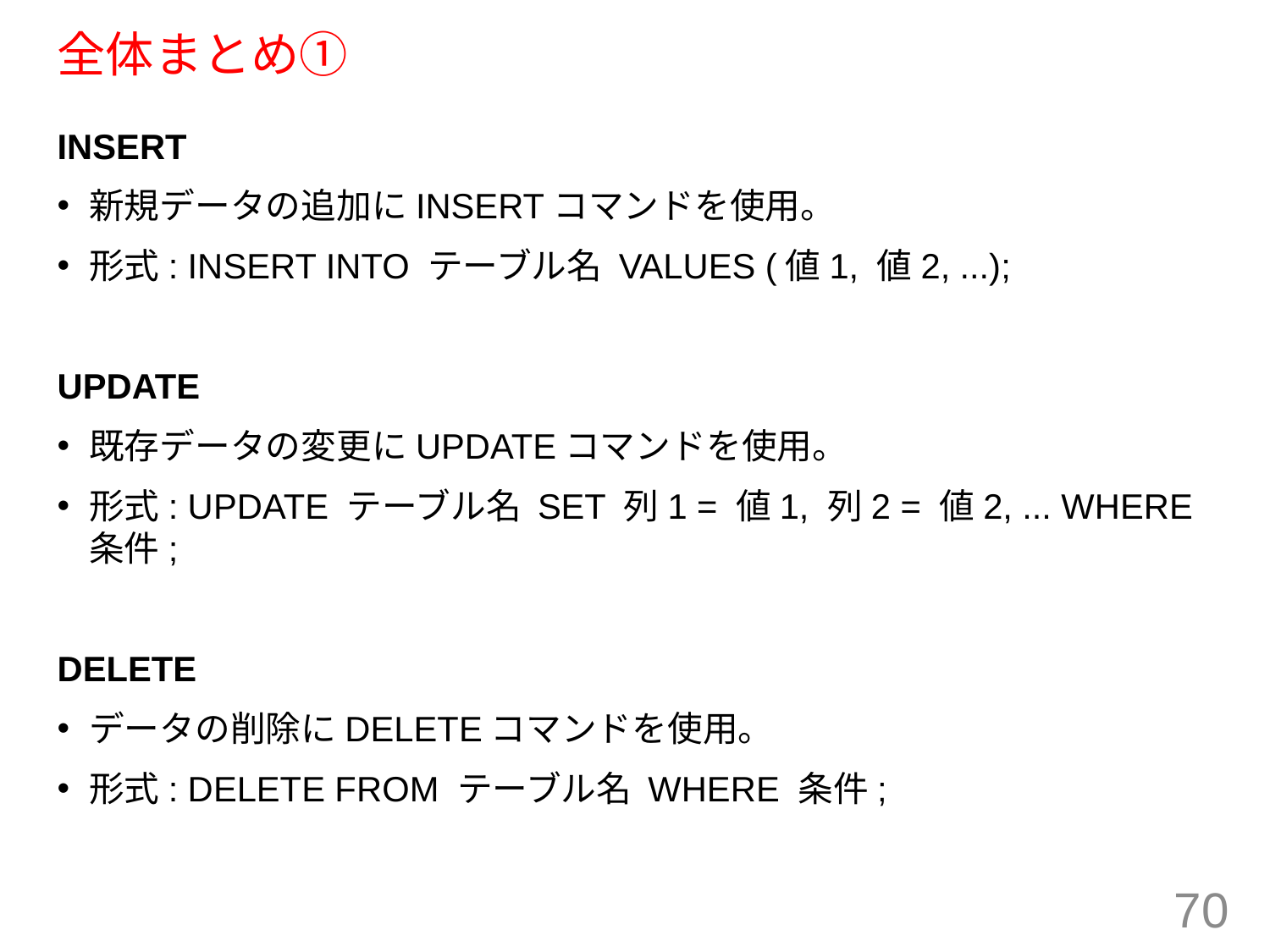

# 全体まとめ①
INSERT
新規データの追加にINSERTコマンドを使用。
形式: INSERT INTO テーブル名 VALUES (値1, 値2, ...);

UPDATE
既存データの変更にUPDATEコマンドを使用。
形式: UPDATE テーブル名 SET 列1 = 値1, 列2 = 値2, ... WHERE 条件;

DELETE
データの削除にDELETEコマンドを使用。
形式: DELETE FROM テーブル名 WHERE 条件;

70